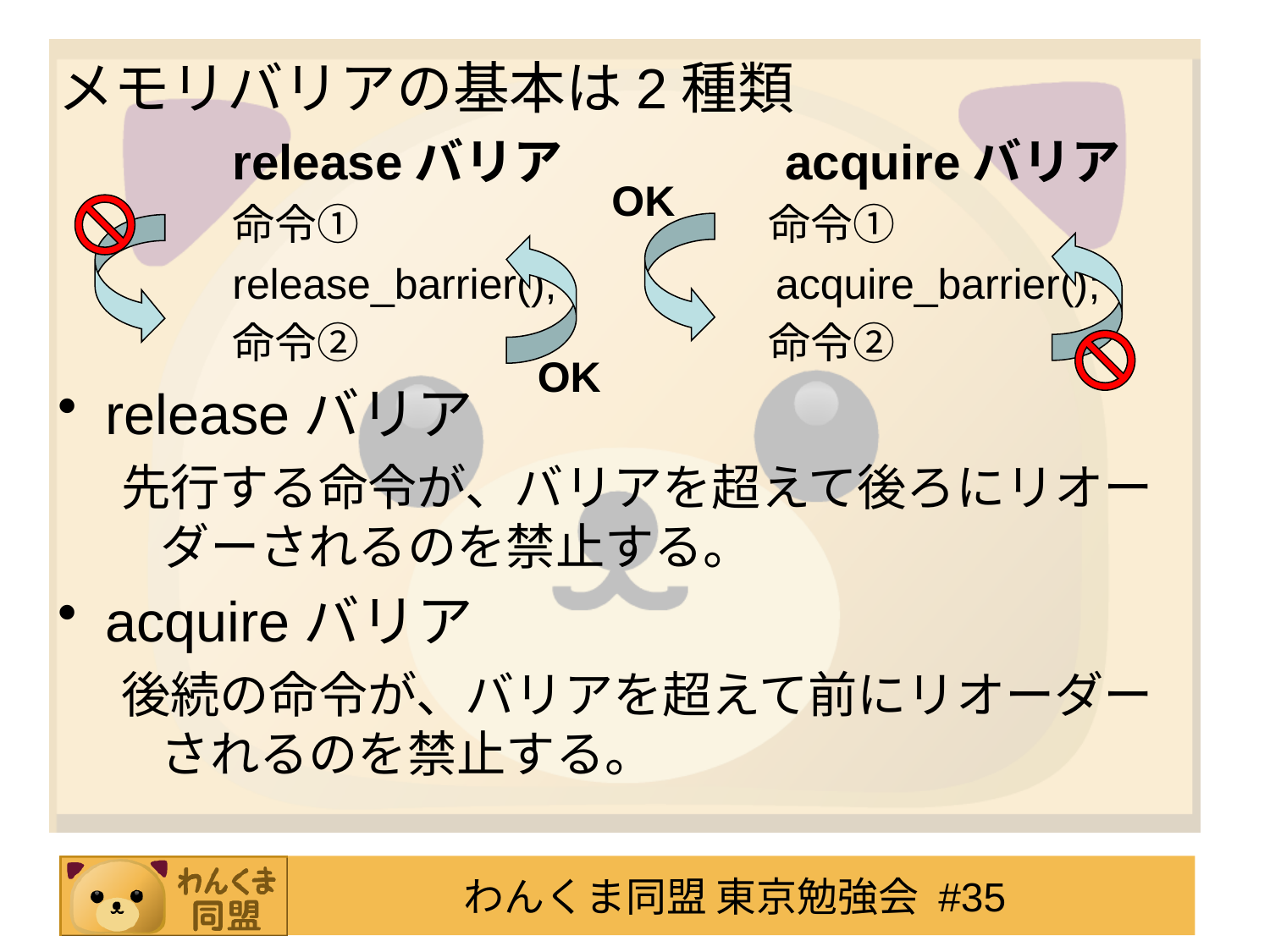

メモリバリアの基本は2種類
		releaseバリア		   acquireバリア
		命令①			   命令①
		release_barrier();		   acquire_barrier();
		命令②			   命令②
releaseバリア
先行する命令が、バリアを超えて後ろにリオーダーされるのを禁止する。
acquireバリア
後続の命令が、バリアを超えて前にリオーダーされるのを禁止する。
OK

OK